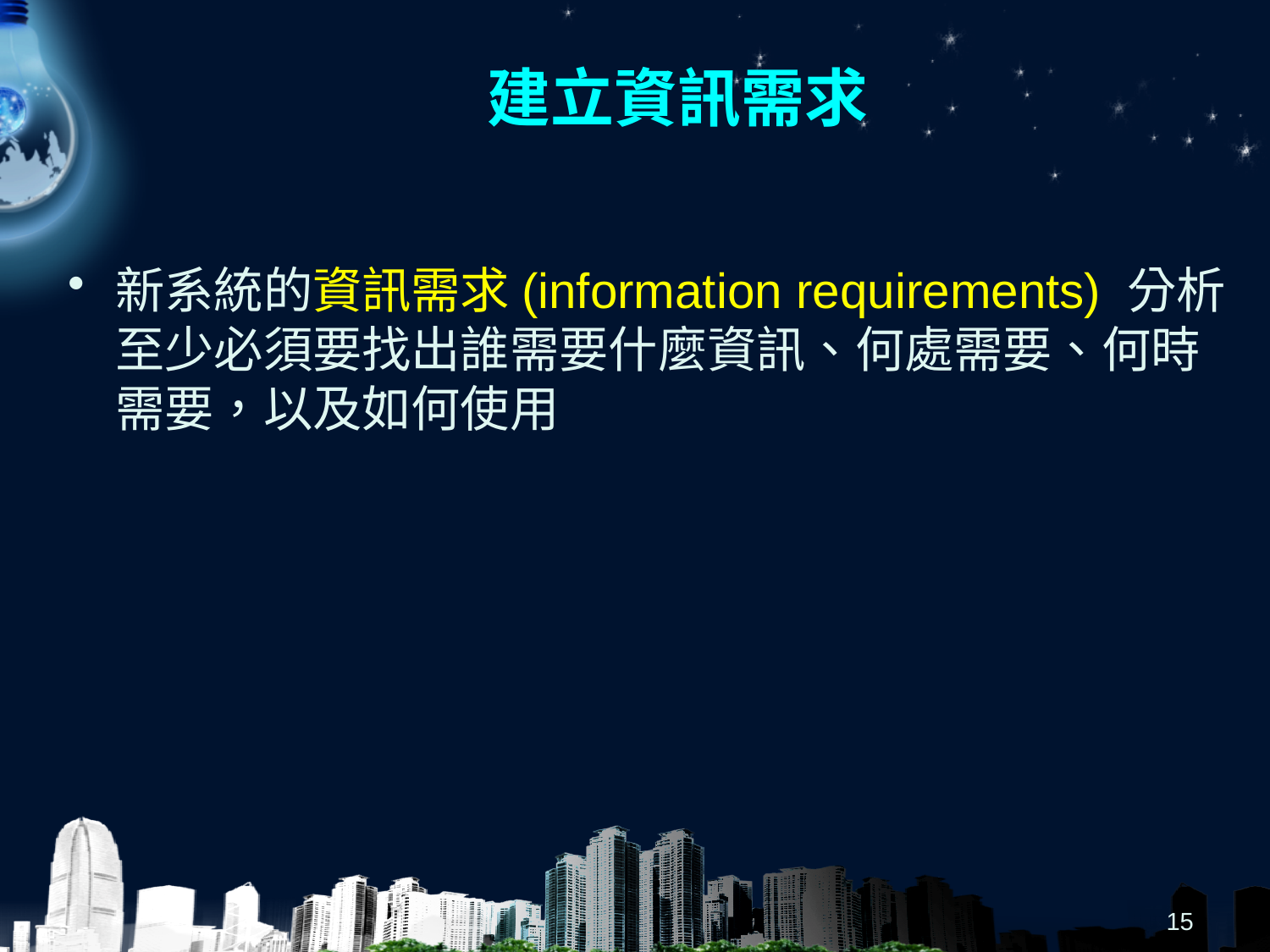

# 建立資訊需求

新系統的資訊需求(information requirements) 分析至少必須要找出誰需要什麼資訊、何處需要、何時需要，以及如何使用
15